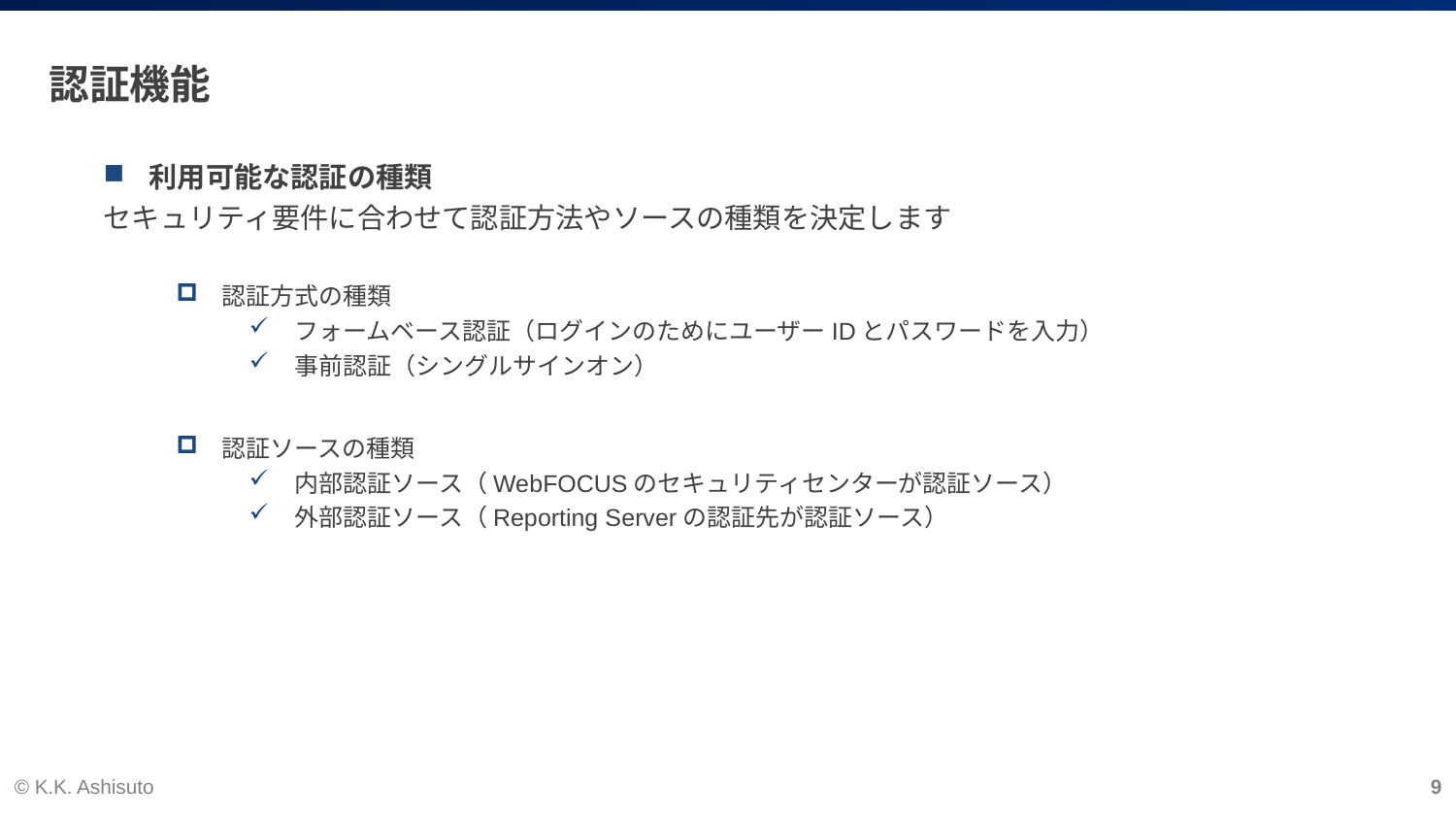

# 認証機能
利用可能な認証の種類
セキュリティ要件に合わせて認証方法やソースの種類を決定します

認証方式の種類
フォームベース認証（ログインのためにユーザーIDとパスワードを入力）
事前認証（シングルサインオン）

認証ソースの種類
内部認証ソース（WebFOCUSのセキュリティセンターが認証ソース）
外部認証ソース（Reporting Serverの認証先が認証ソース）
© K.K. Ashisuto
9